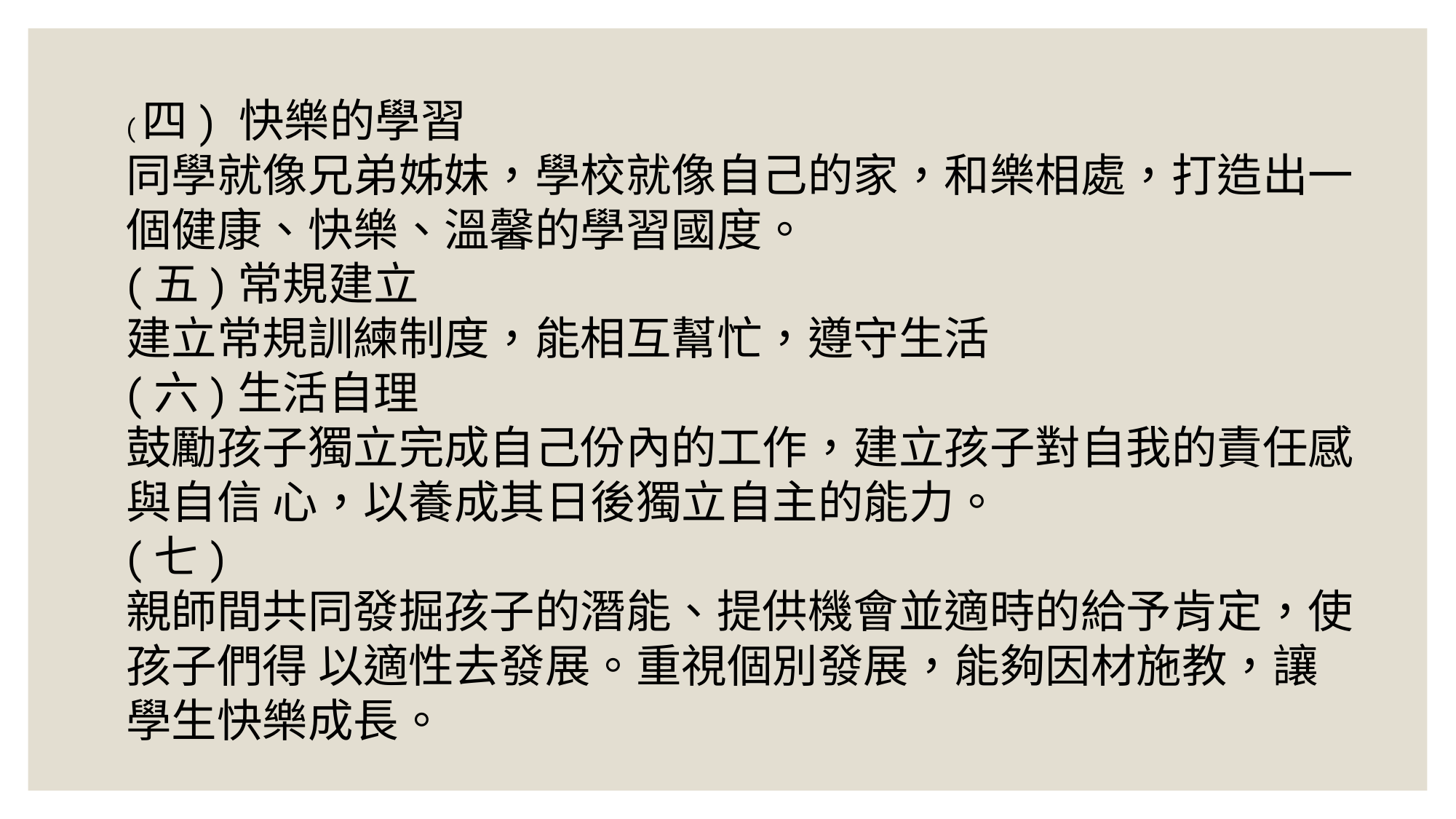

(四) 快樂的學習
同學就像兄弟姊妹，學校就像自己的家，和樂相處，打造出一個健康、快樂、溫馨的學習國度。
(五)常規建立
建立常規訓練制度，能相互幫忙，遵守生活
(六)生活自理
鼓勵孩子獨立完成自己份內的工作，建立孩子對自我的責任感與自信 心，以養成其日後獨立自主的能力。
(七)
親師間共同發掘孩子的潛能、提供機會並適時的給予肯定，使孩子們得 以適性去發展。重視個別發展，能夠因材施教，讓學生快樂成長。